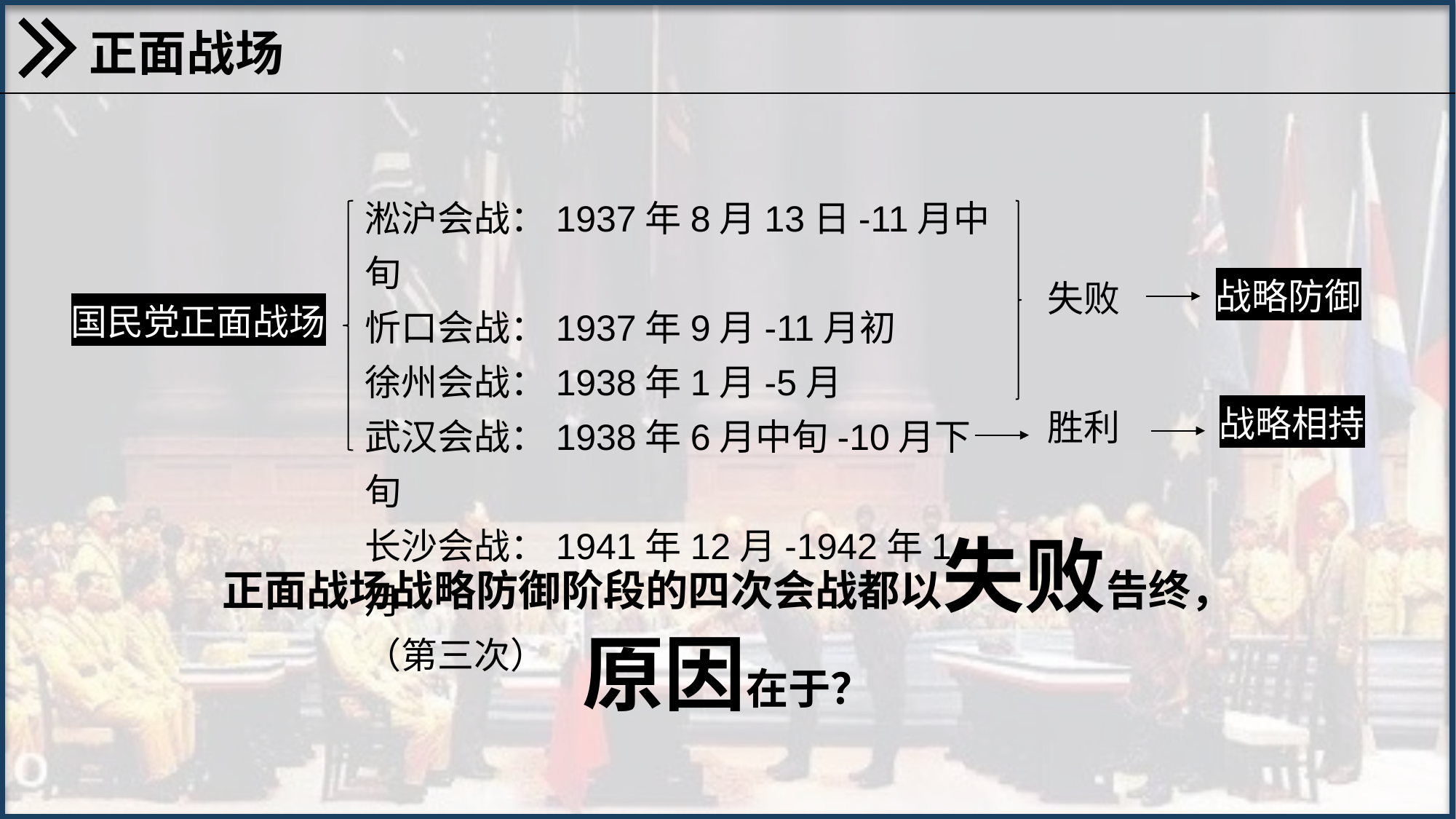

正面战场

淞沪会战：1937年8月13日-11月中旬
忻口会战：1937年9月-11月初
徐州会战：1938年1月-5月
武汉会战：1938年6月中旬-10月下旬
长沙会战：1941年12月-1942年1月
（第三次）

战略防御
失败
国民党正面战场
战略相持
胜利
正面战场战略防御阶段的四次会战都以失败告终，原因在于？